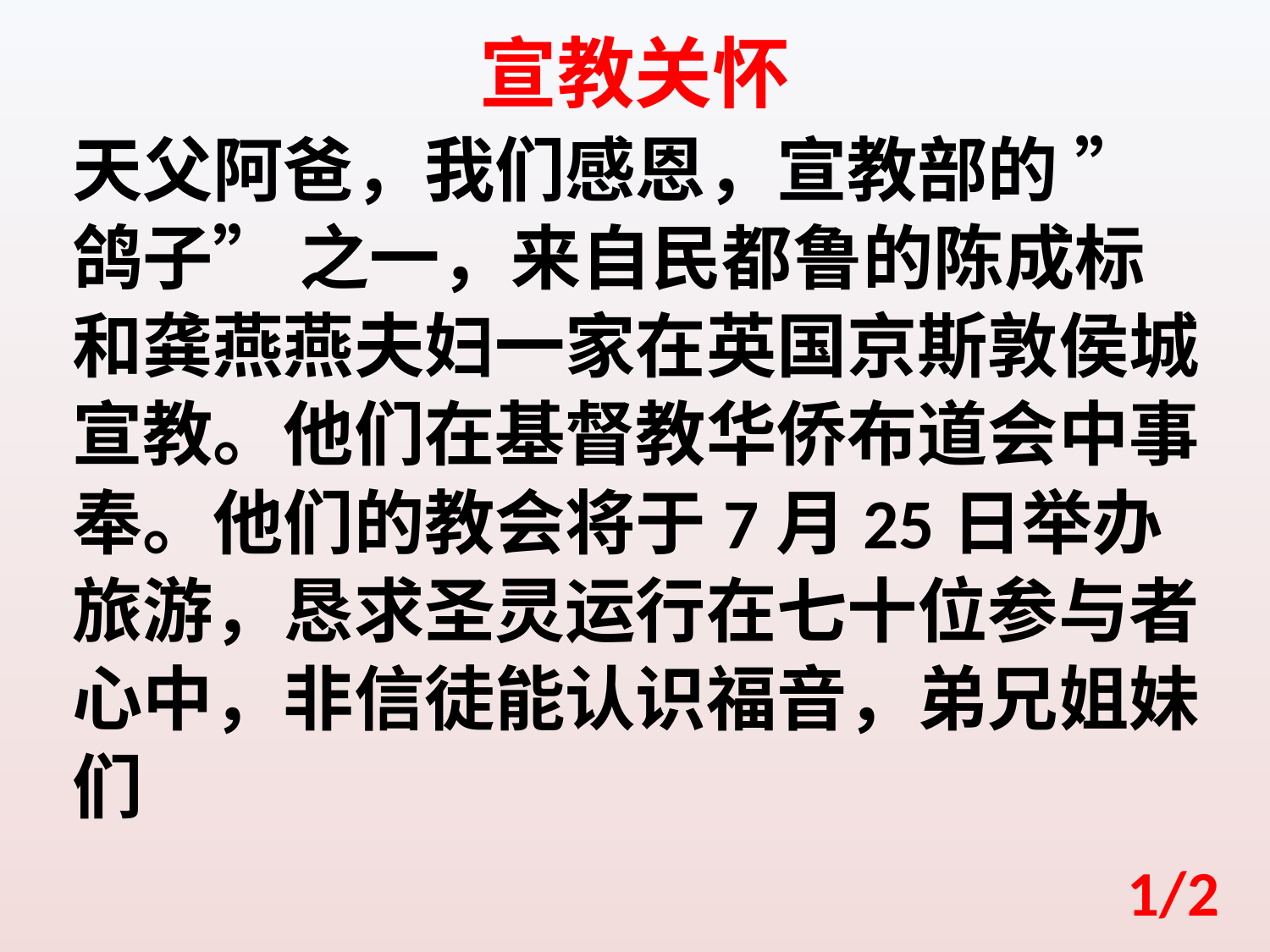

宣教关怀
天父阿爸，我们感恩，宣教部的 ”鸽子” 之一，来自民都鲁的陈成标和龚燕燕夫妇一家在英国京斯敦侯城宣教。他们在基督教华侨布道会中事奉。他们的教会将于7月25日举办旅游，恳求圣灵运行在七十位参与者心中，非信徒能认识福音，弟兄姐妹们
1/2